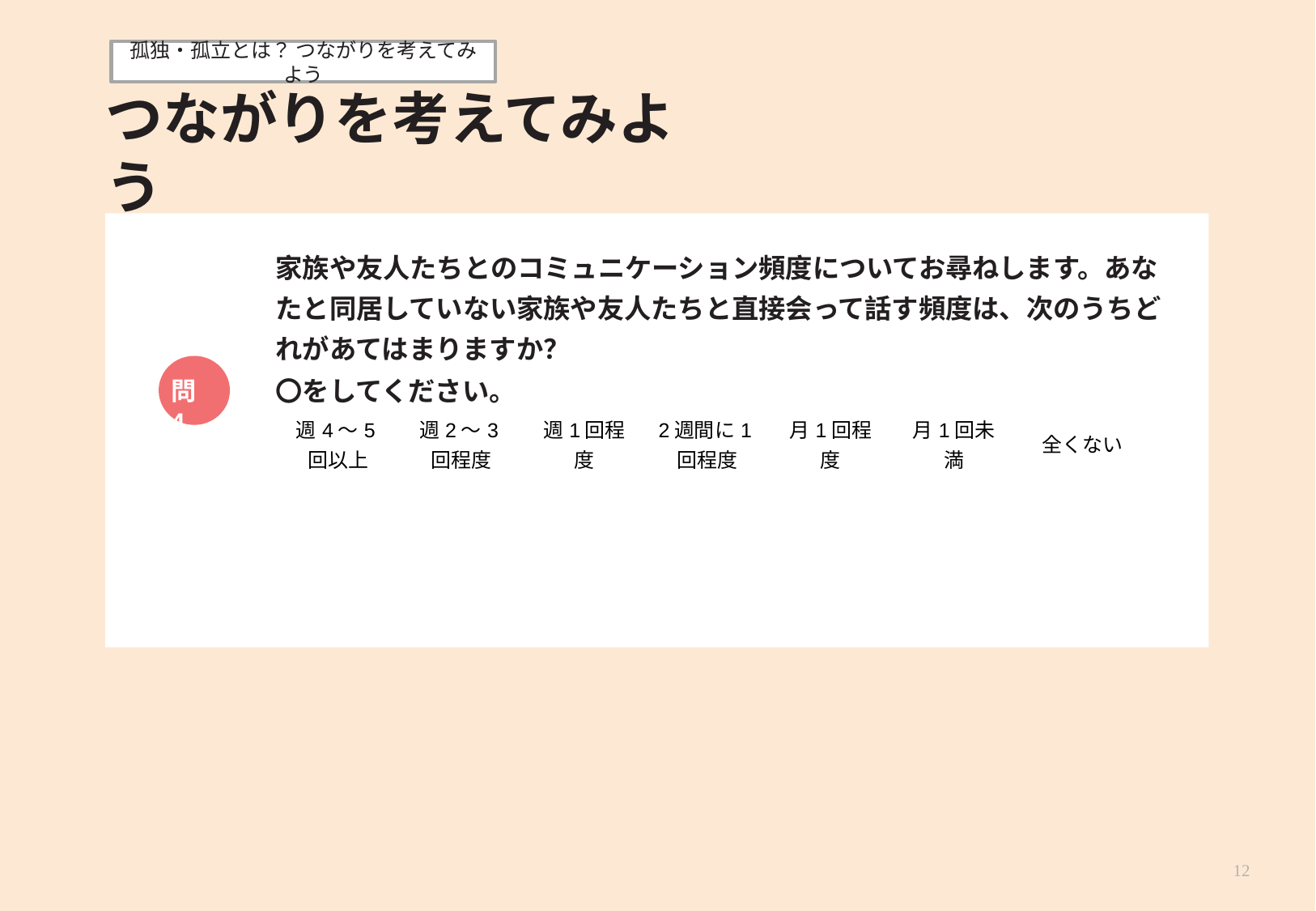

孤独・孤立とは？ つながりを考えてみよう
# つながりを考えてみよう

家族や友人たちとのコミュニケーション頻度についてお尋ねします。あなたと同居していない家族や友人たちと直接会って話す頻度は、次のうちどれがあてはまりますか？
〇をしてください。

問4
| 週4～5回以上 | 週2～3回程度 | 週1回程度 | 2週間に1回程度 | 月1回程度 | 月1回未満 | 全くない |
| --- | --- | --- | --- | --- | --- | --- |
|  |  |  |  |  |  |  |
12